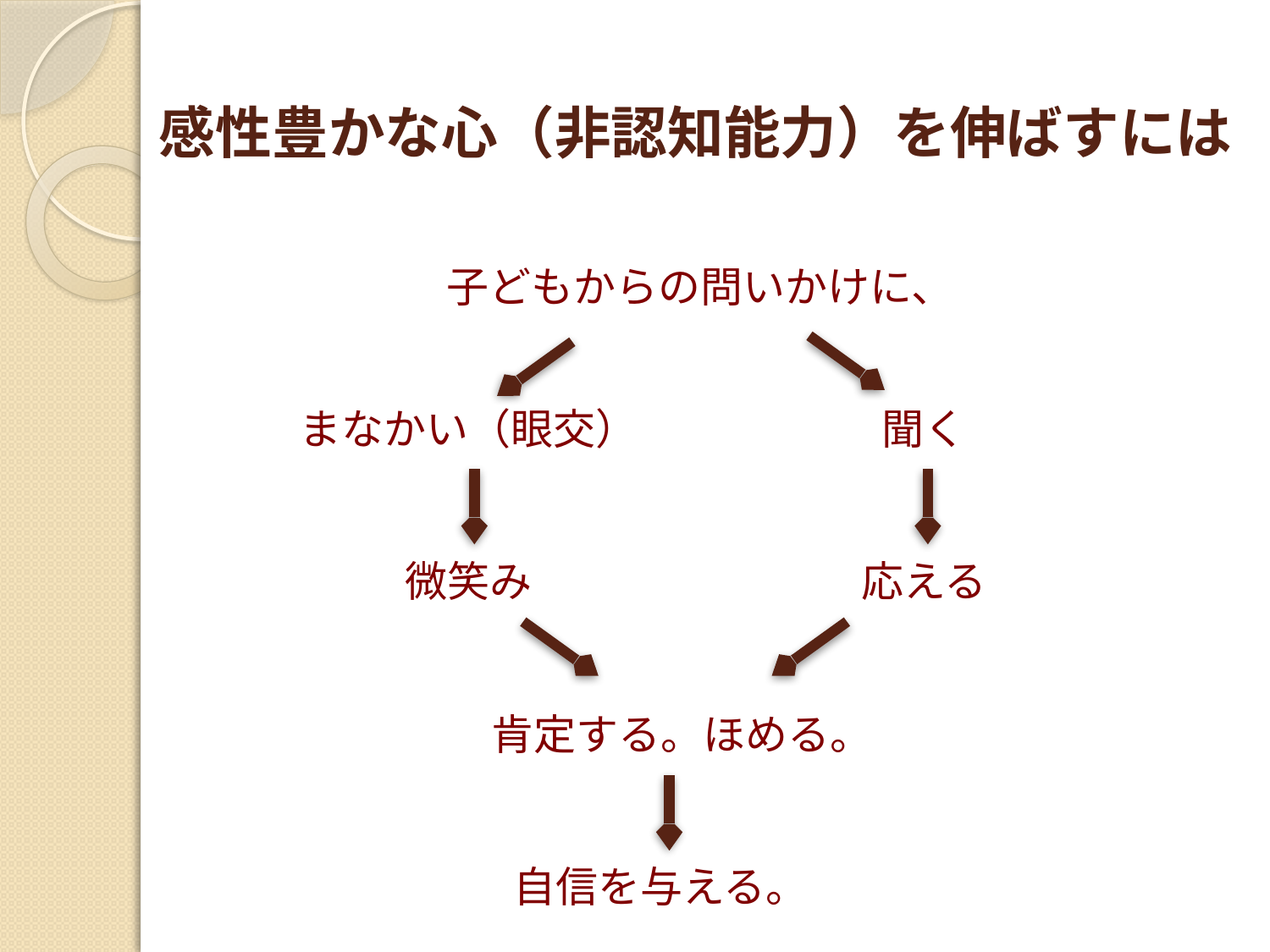

# 感性豊かな心（非認知能力）を伸ばすには
子どもからの問いかけに、
まなかい（眼交）

微笑み
聞く

応える
肯定する。ほめる。

自信を与える。